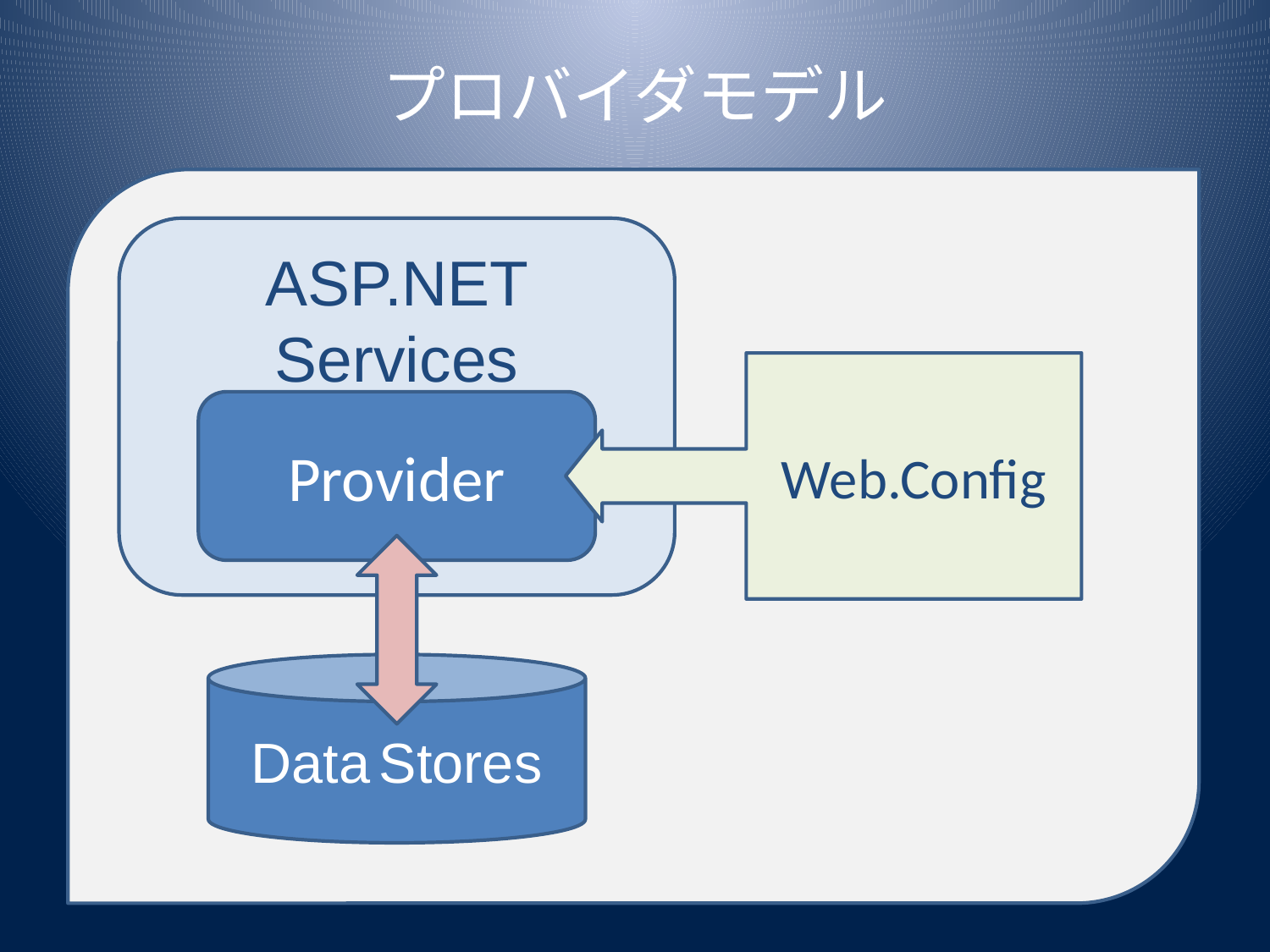

# プロバイダモデル

ASP.NET Services
Web.Config
Provider

Data Stores